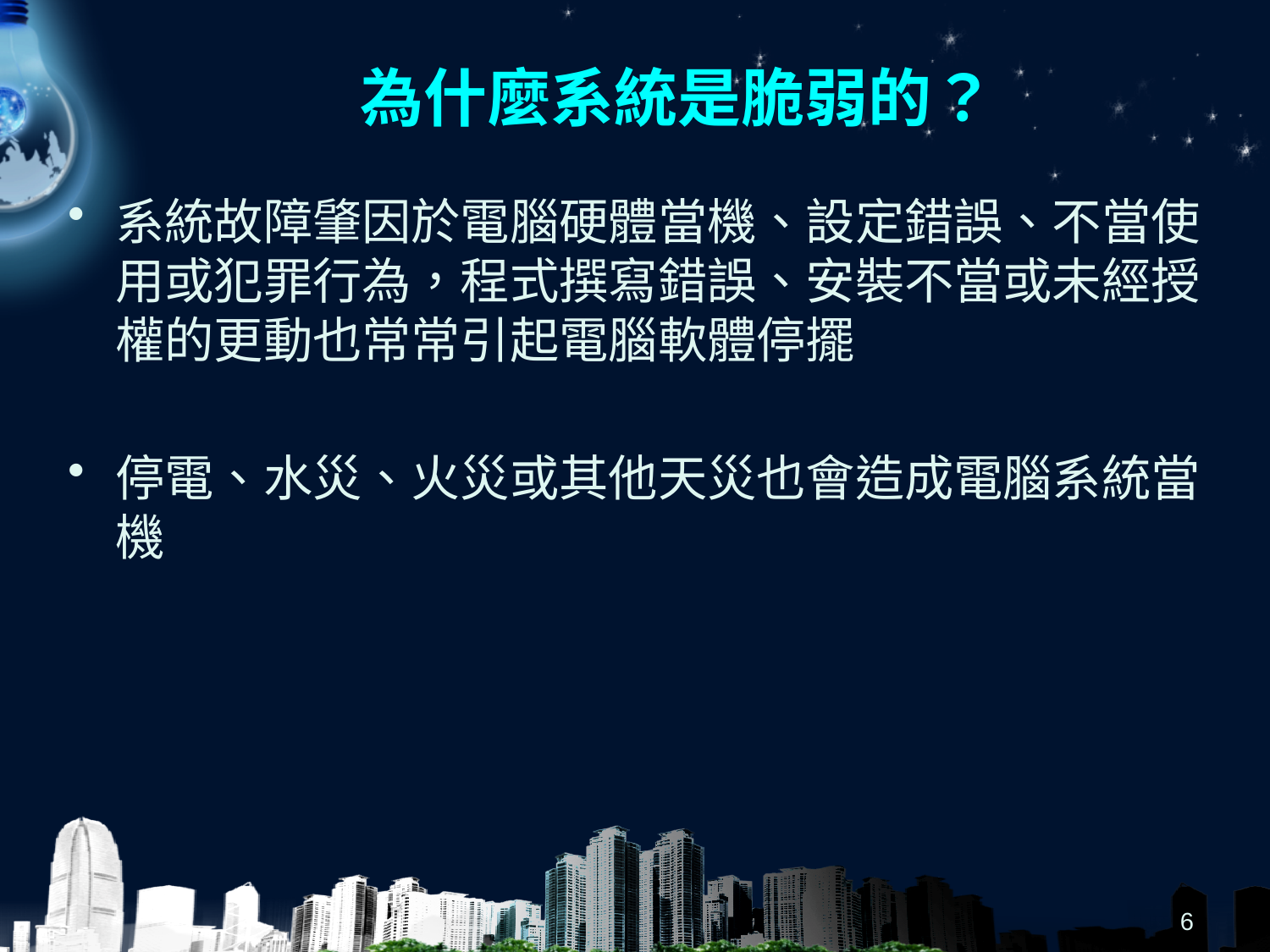

# 為什麼系統是脆弱的？
系統故障肇因於電腦硬體當機、設定錯誤、不當使用或犯罪行為，程式撰寫錯誤、安裝不當或未經授權的更動也常常引起電腦軟體停擺

停電、水災、火災或其他天災也會造成電腦系統當機
6